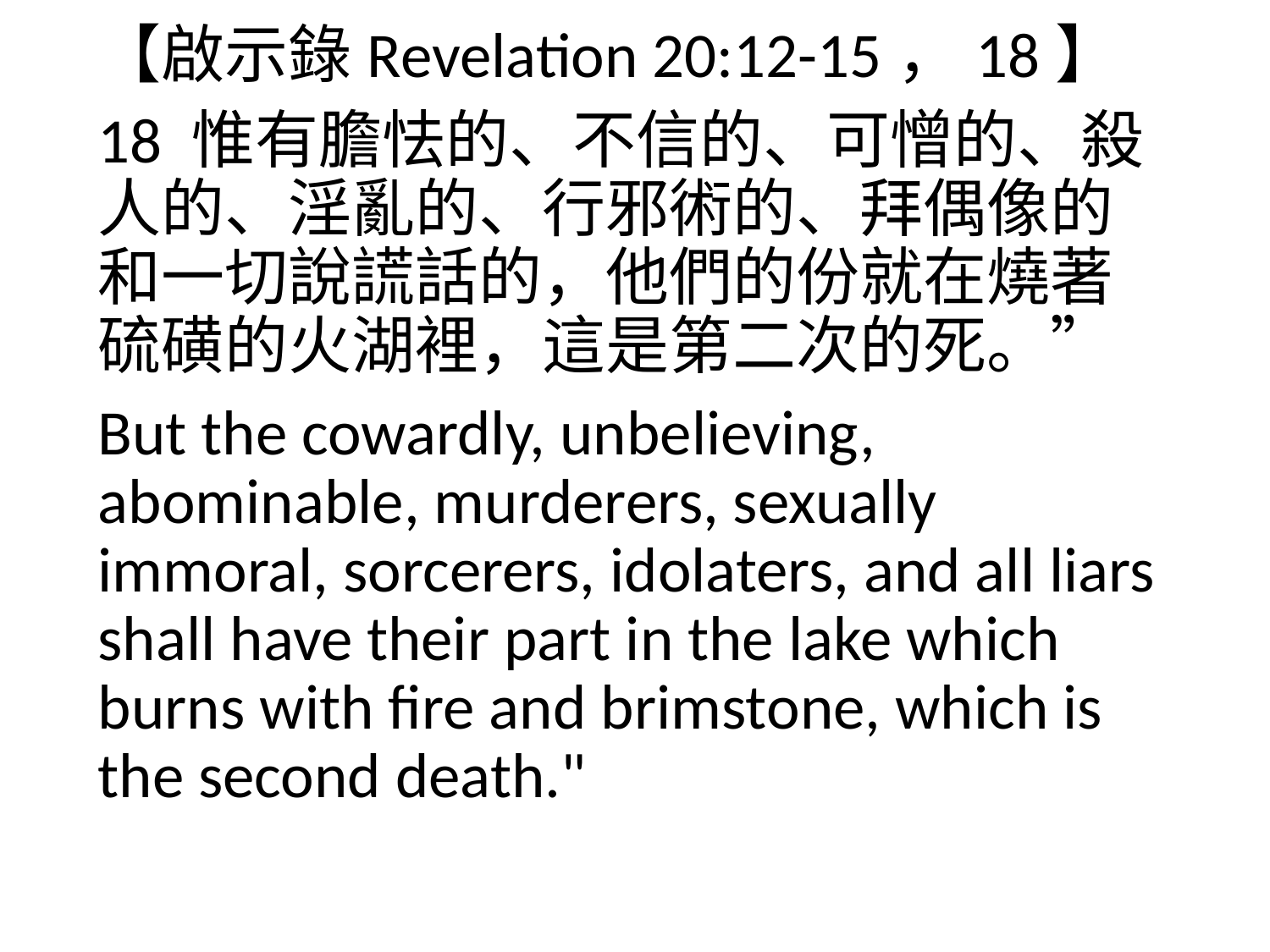

【啟示錄Revelation 20:12-15，18】
18 惟有膽怯的、不信的、可憎的、殺人的、淫亂的、行邪術的、拜偶像的和一切說謊話的，他們的份就在燒著硫磺的火湖裡，這是第二次的死。”
But the cowardly, unbelieving, abominable, murderers, sexually immoral, sorcerers, idolaters, and all liars shall have their part in the lake which burns with fire and brimstone, which is the second death."